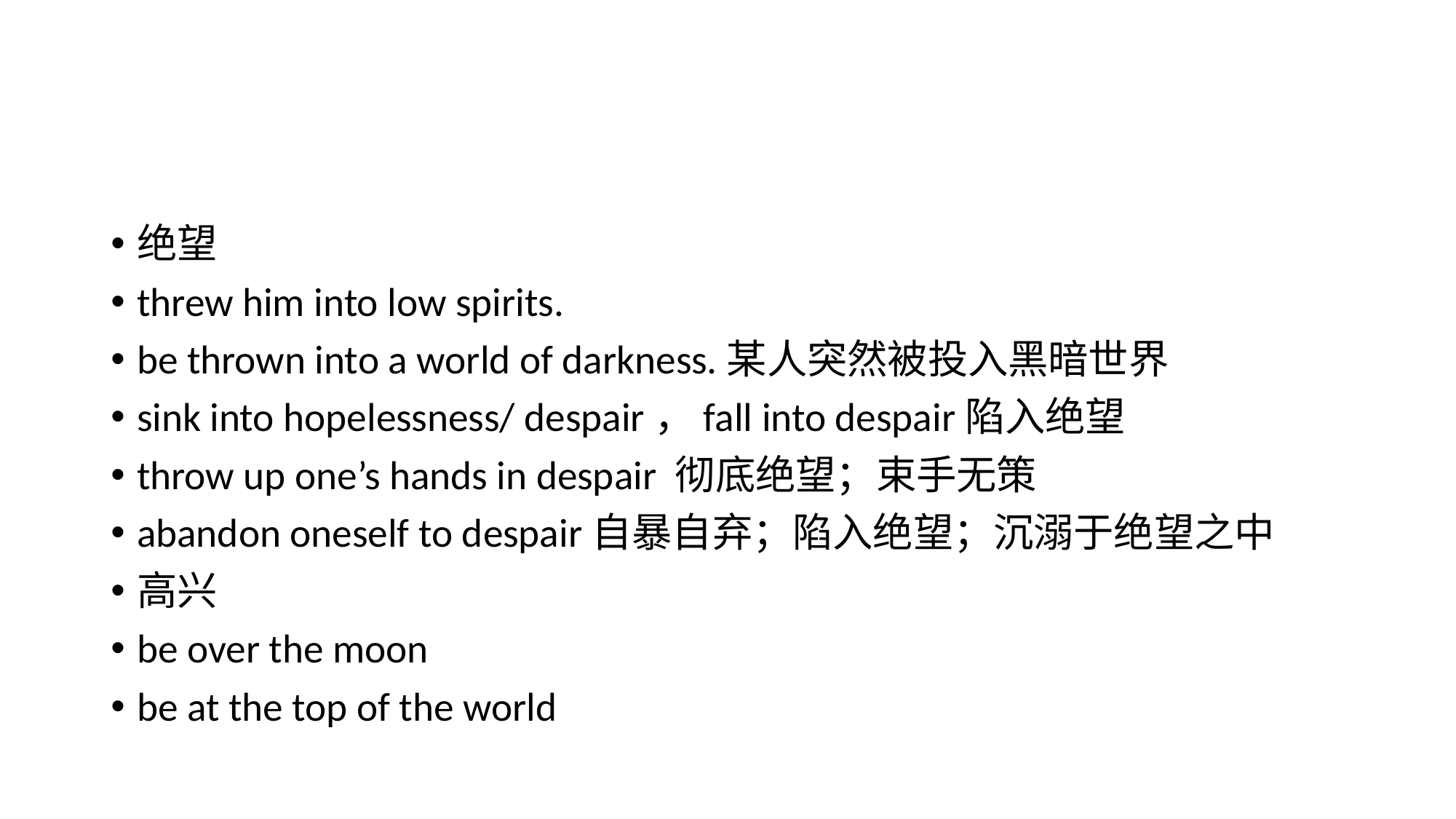

#
绝望
threw him into low spirits.
be thrown into a world of darkness.某人突然被投入黑暗世界
sink into hopelessness/ despair，fall into despair陷入绝望
throw up one’s hands in despair 彻底绝望；束手无策
abandon oneself to despair自暴自弃；陷入绝望；沉溺于绝望之中
高兴
be over the moon
be at the top of the world